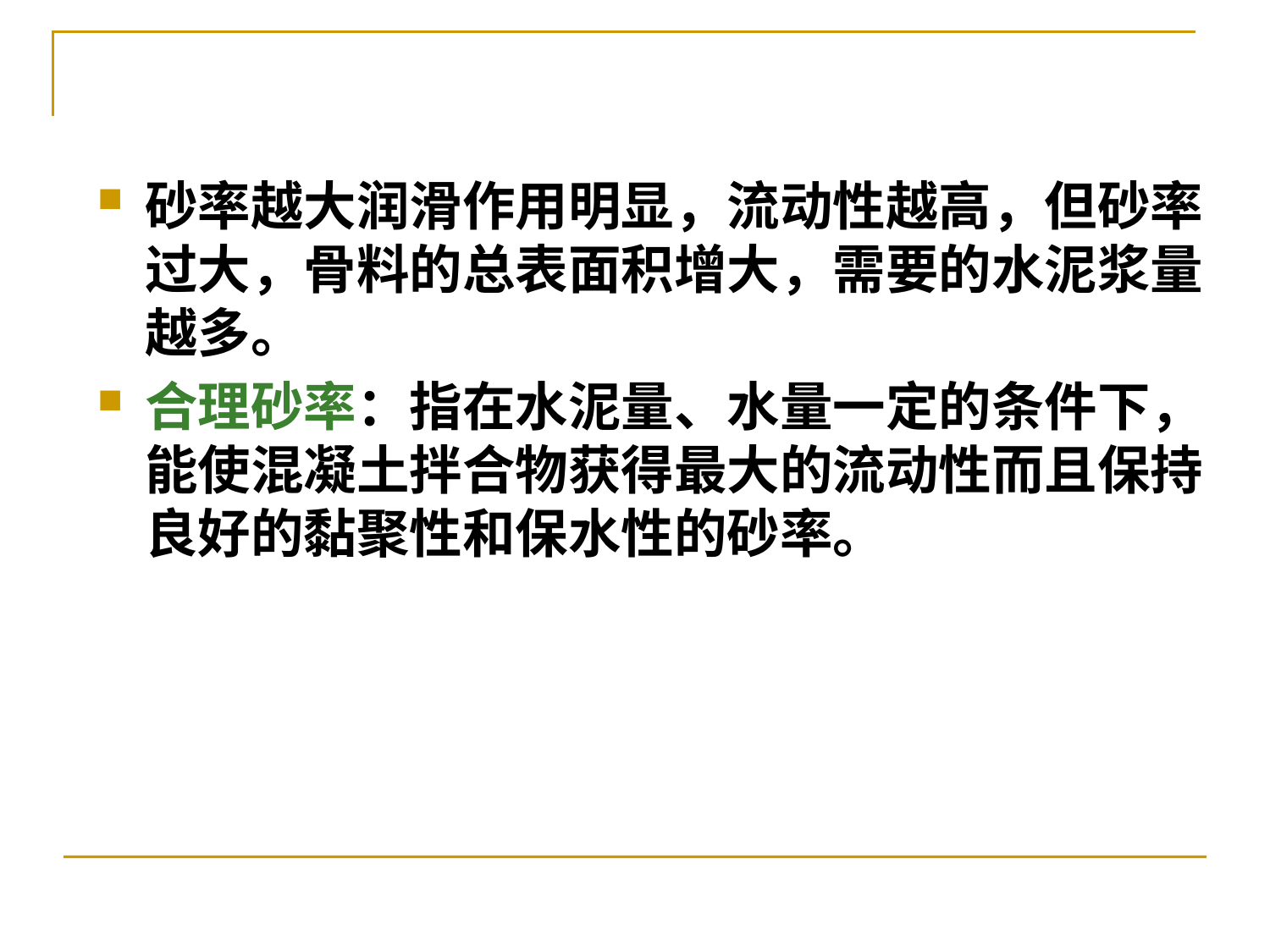

砂率越大润滑作用明显，流动性越高，但砂率过大，骨料的总表面积增大，需要的水泥浆量越多。
合理砂率：指在水泥量、水量一定的条件下，能使混凝土拌合物获得最大的流动性而且保持良好的黏聚性和保水性的砂率。